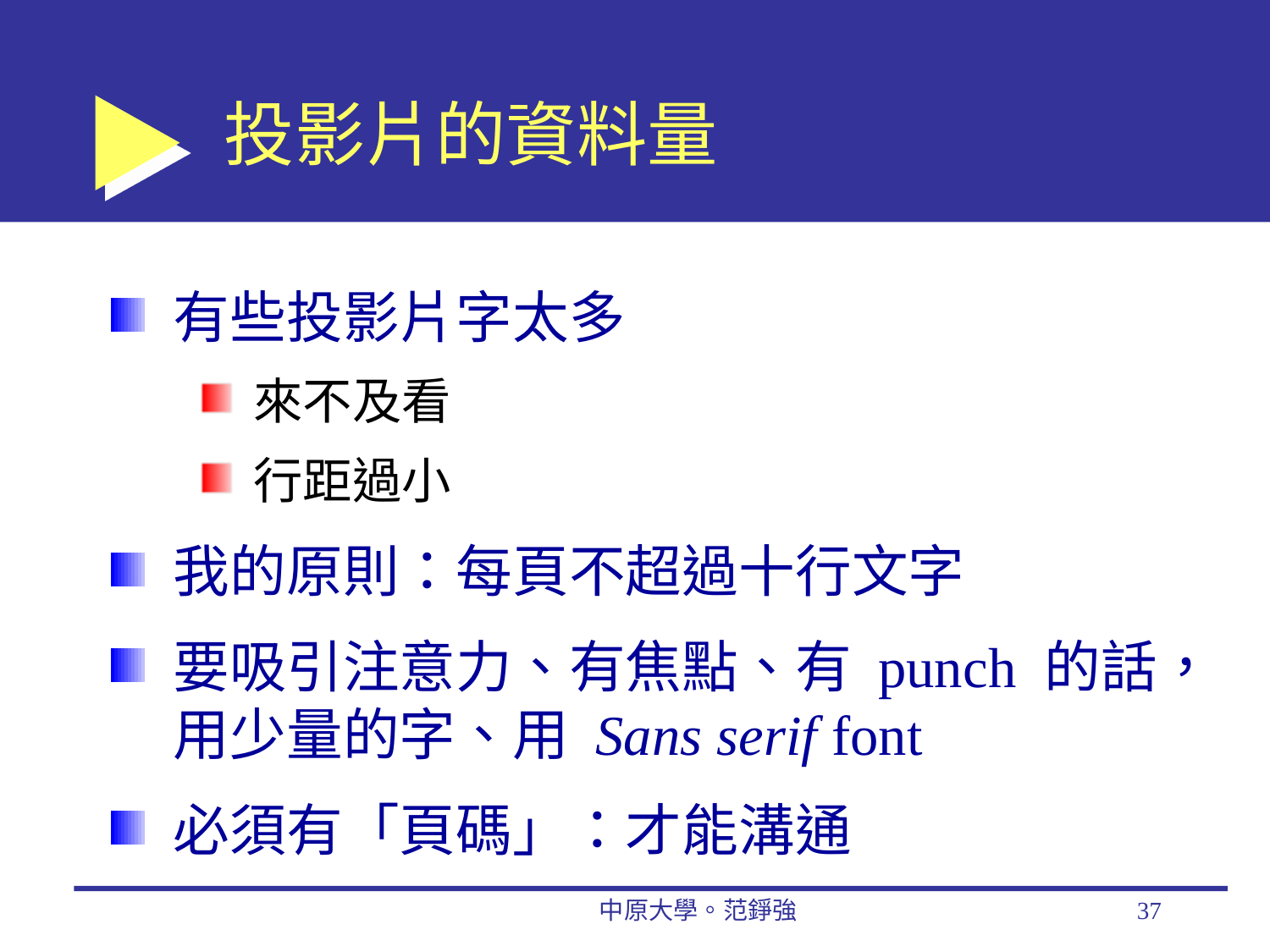

# 投影片的資料量
有些投影片字太多
來不及看
行距過小
我的原則：每頁不超過十行文字
要吸引注意力、有焦點、有 punch 的話，用少量的字、用 Sans serif font
必須有「頁碼」：才能溝通
中原大學。范錚強
37